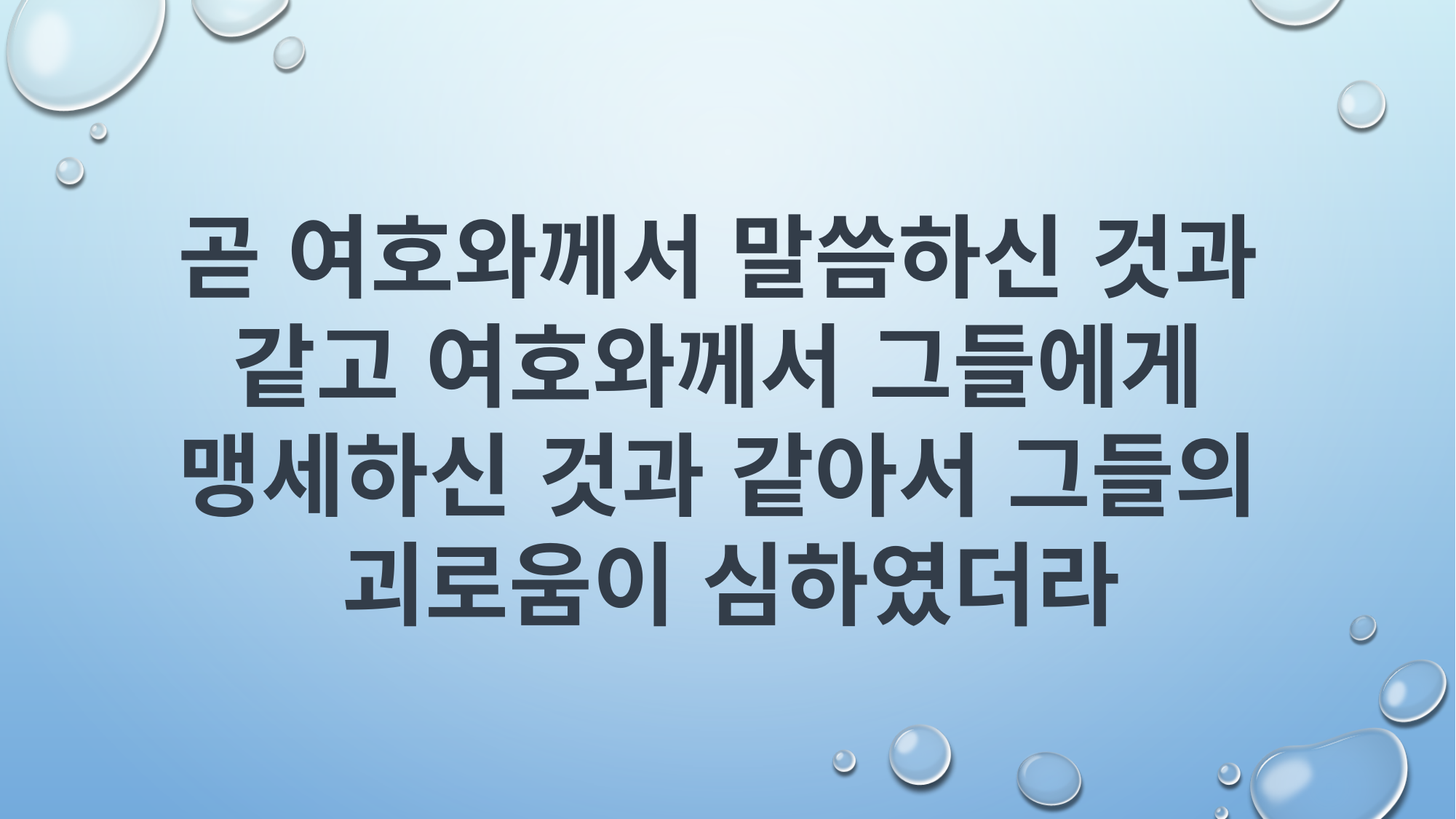

곧 여호와께서 말씀하신 것과
같고 여호와께서 그들에게
맹세하신 것과 같아서 그들의
괴로움이 심하였더라